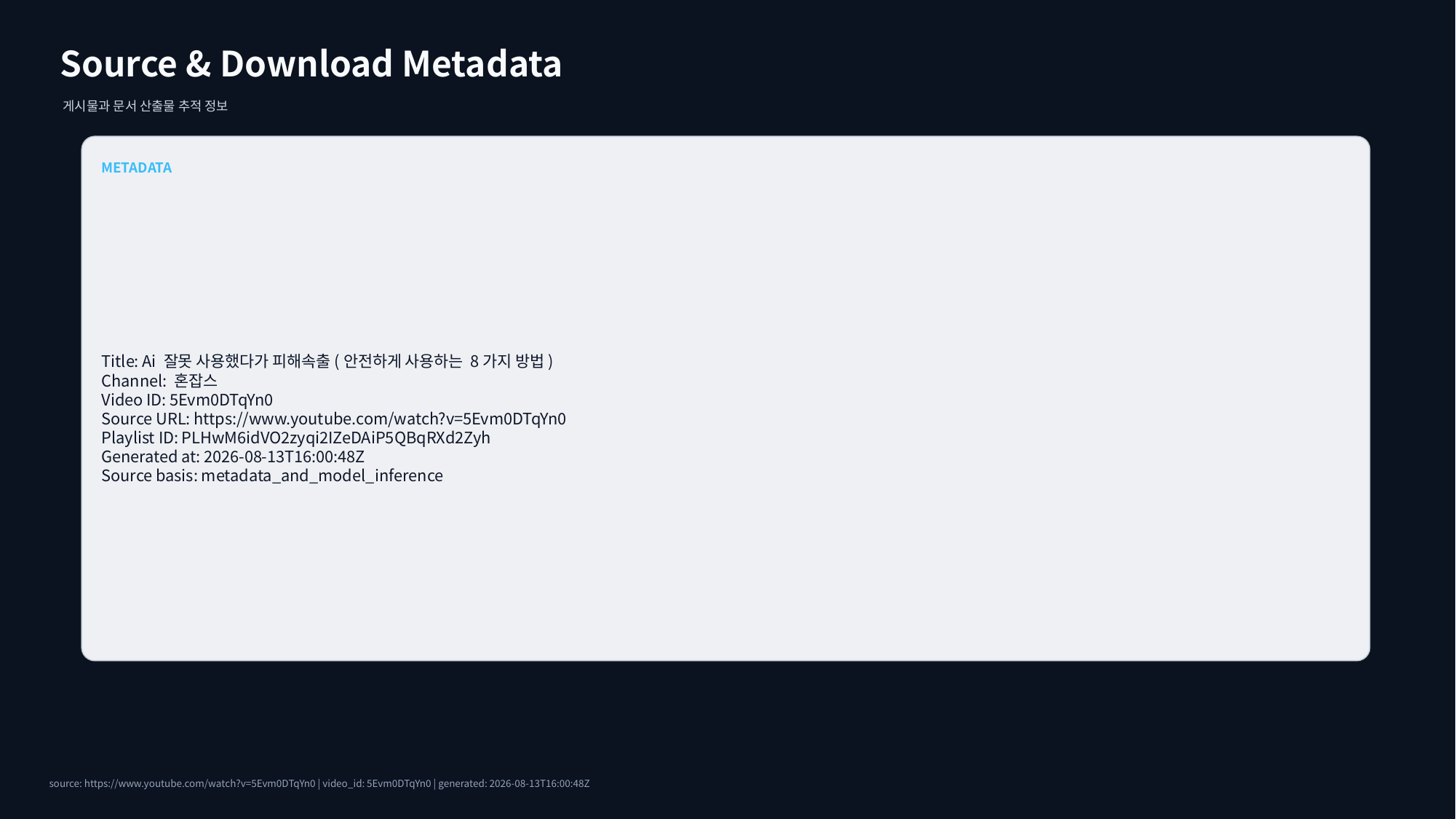

Source & Download Metadata
게시물과 문서 산출물 추적 정보

METADATA
Title: Ai 잘못 사용했다가 피해속출(안전하게 사용하는 8가지 방법)
Channel: 혼잡스
Video ID: 5Evm0DTqYn0
Source URL: https://www.youtube.com/watch?v=5Evm0DTqYn0
Playlist ID: PLHwM6idVO2zyqi2IZeDAiP5QBqRXd2Zyh
Generated at: 2026-08-13T16:00:48Z
Source basis: metadata_and_model_inference
source: https://www.youtube.com/watch?v=5Evm0DTqYn0 | video_id: 5Evm0DTqYn0 | generated: 2026-08-13T16:00:48Z